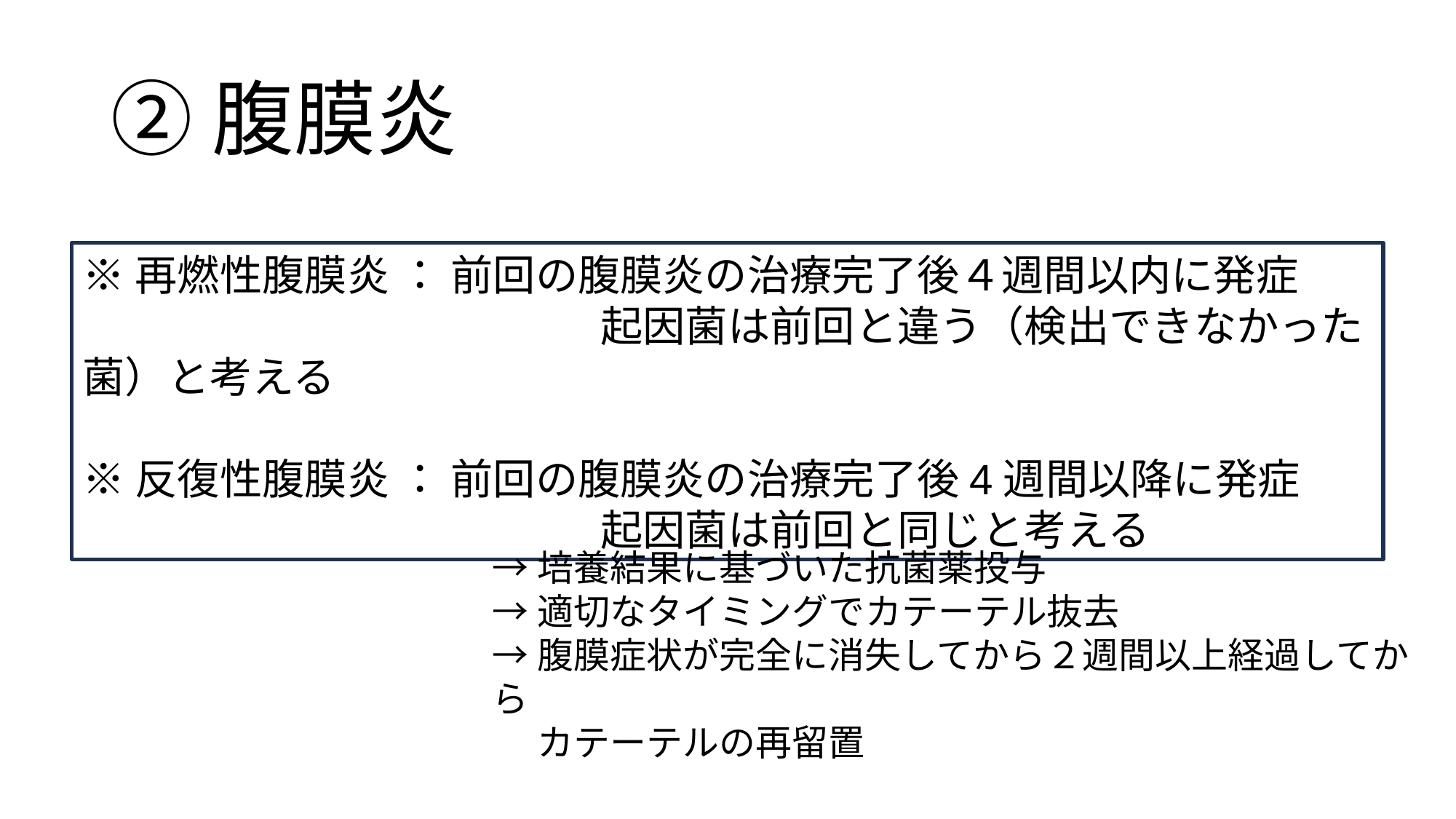

# ②腹膜炎
※再燃性腹膜炎 ： 前回の腹膜炎の治療完了後４週間以内に発症
　　　　　　　　　　　　 起因菌は前回と違う（検出できなかった菌）と考える

※反復性腹膜炎 ： 前回の腹膜炎の治療完了後4週間以降に発症
　　　　　　　　　　　　 起因菌は前回と同じと考える
→培養結果に基づいた抗菌薬投与
→適切なタイミングでカテーテル抜去
→腹膜症状が完全に消失してから２週間以上経過してから
　 カテーテルの再留置